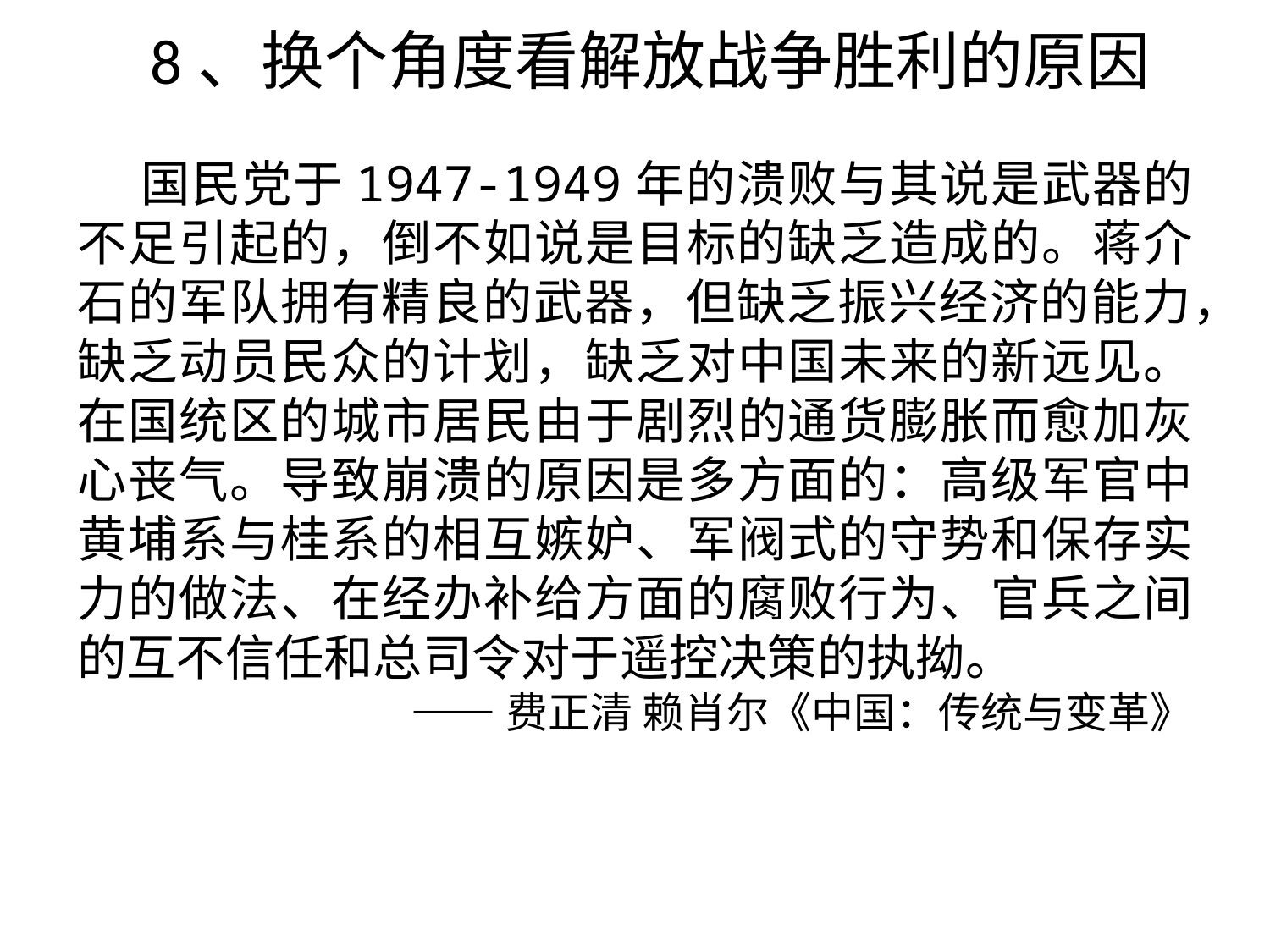

8、换个角度看解放战争胜利的原因
    国民党于1947-1949年的溃败与其说是武器的不足引起的，倒不如说是目标的缺乏造成的。蒋介石的军队拥有精良的武器，但缺乏振兴经济的能力，缺乏动员民众的计划，缺乏对中国未来的新远见。在国统区的城市居民由于剧烈的通货膨胀而愈加灰心丧气。导致崩溃的原因是多方面的：高级军官中黄埔系与桂系的相互嫉妒、军阀式的守势和保存实力的做法、在经办补给方面的腐败行为、官兵之间的互不信任和总司令对于遥控决策的执拗。
——费正清 赖肖尔《中国：传统与变革》